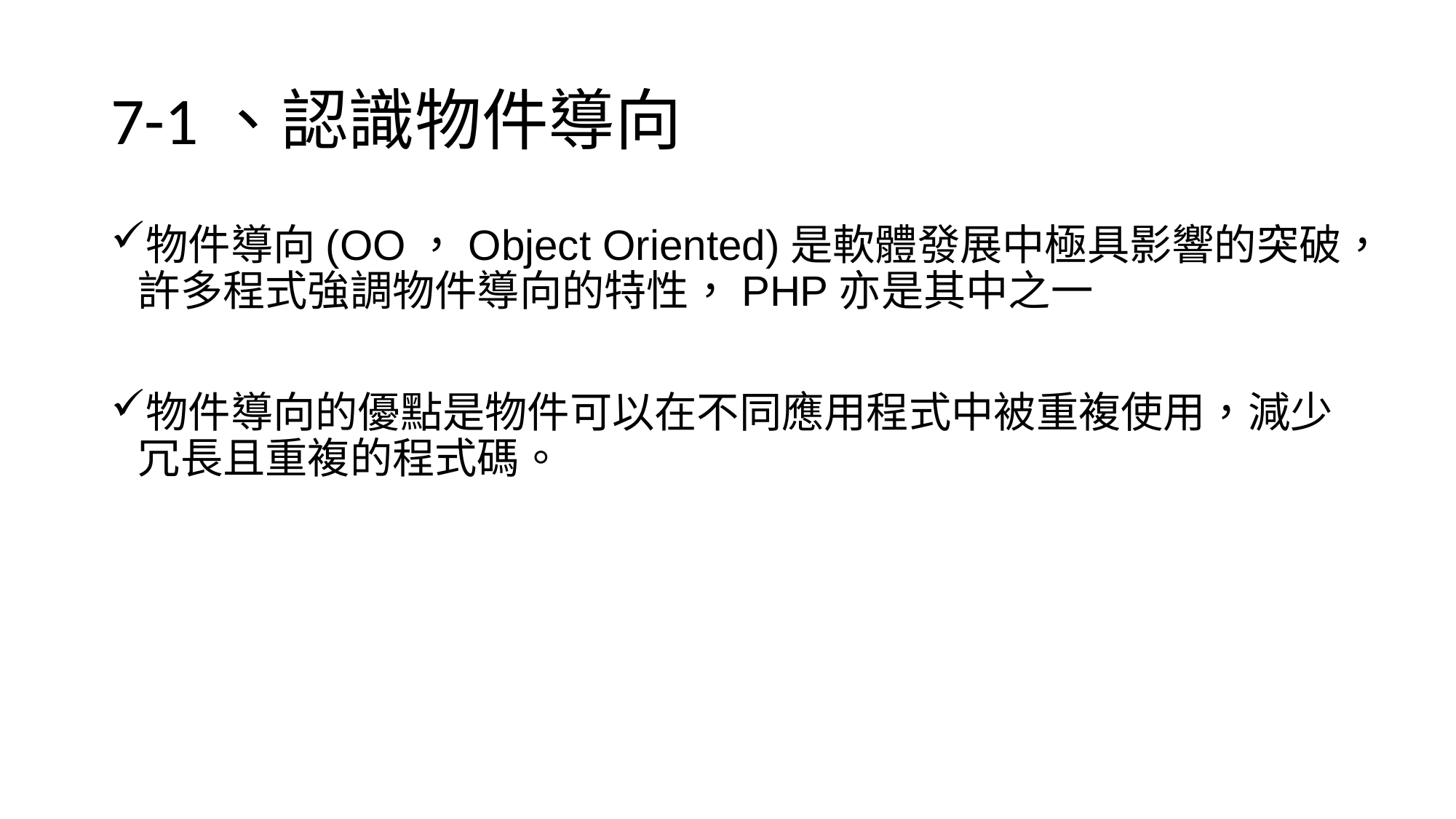

# 7-1、認識物件導向
物件導向(OO，Object Oriented)是軟體發展中極具影響的突破，許多程式強調物件導向的特性，PHP亦是其中之一

物件導向的優點是物件可以在不同應用程式中被重複使用，減少冗長且重複的程式碼。